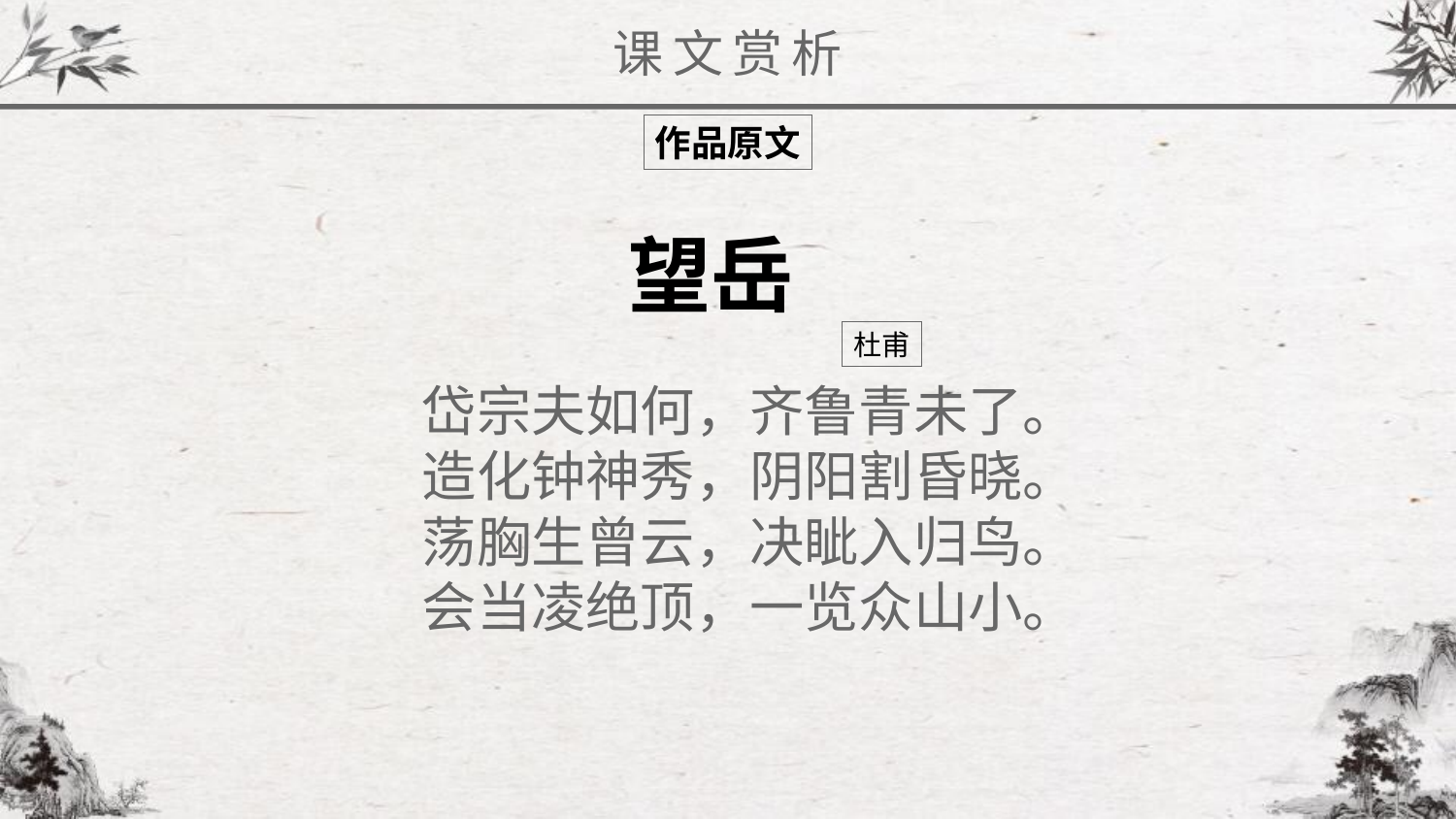

课文赏析

作品原文
 望岳
杜甫
岱宗夫如何，齐鲁青未了。
造化钟神秀，阴阳割昏晓。
荡胸生曾云，决眦入归鸟。
会当凌绝顶，一览众山小。